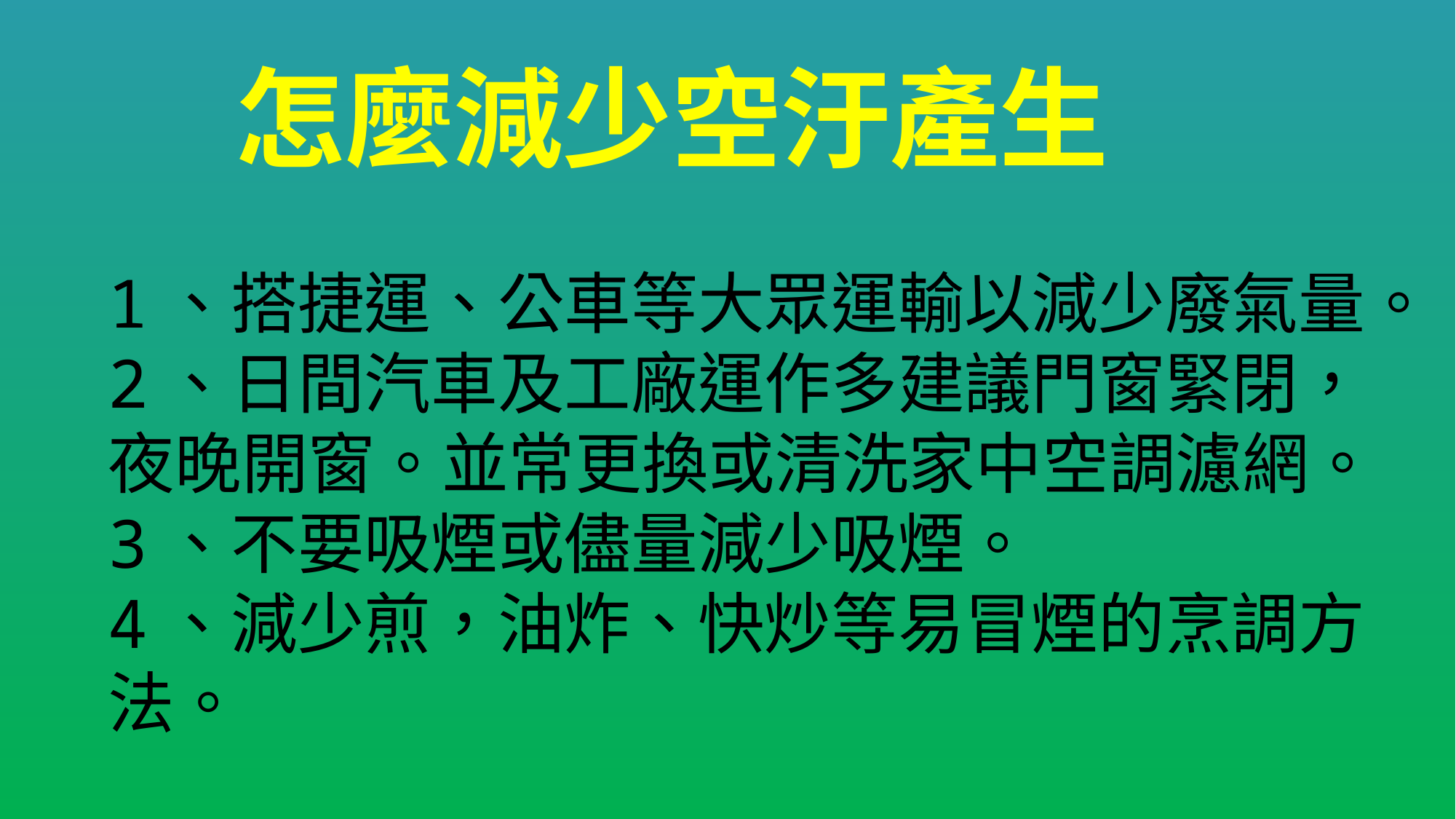

怎麼減少空汙產生
1、搭捷運、公車等大眾運輸以減少廢氣量。
2、日間汽車及工廠運作多建議門窗緊閉，夜晚開窗。並常更換或清洗家中空調濾網。
3、不要吸煙或儘量減少吸煙。
4、減少煎，油炸、快炒等易冒煙的烹調方法。